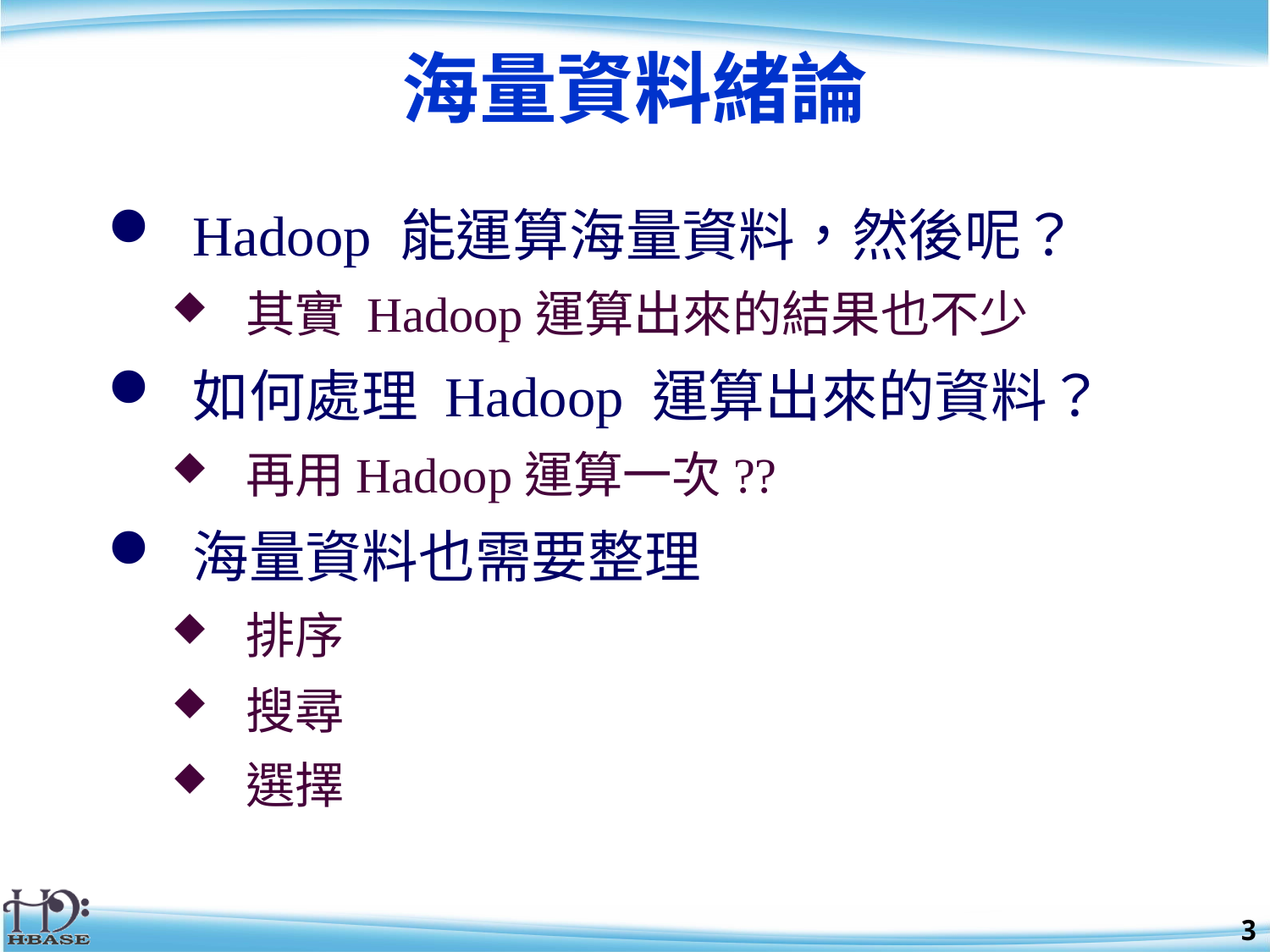

# 海量資料緒論
Hadoop 能運算海量資料，然後呢？
其實 Hadoop運算出來的結果也不少
如何處理 Hadoop 運算出來的資料？
再用Hadoop運算一次??
海量資料也需要整理
排序
搜尋
選擇
3